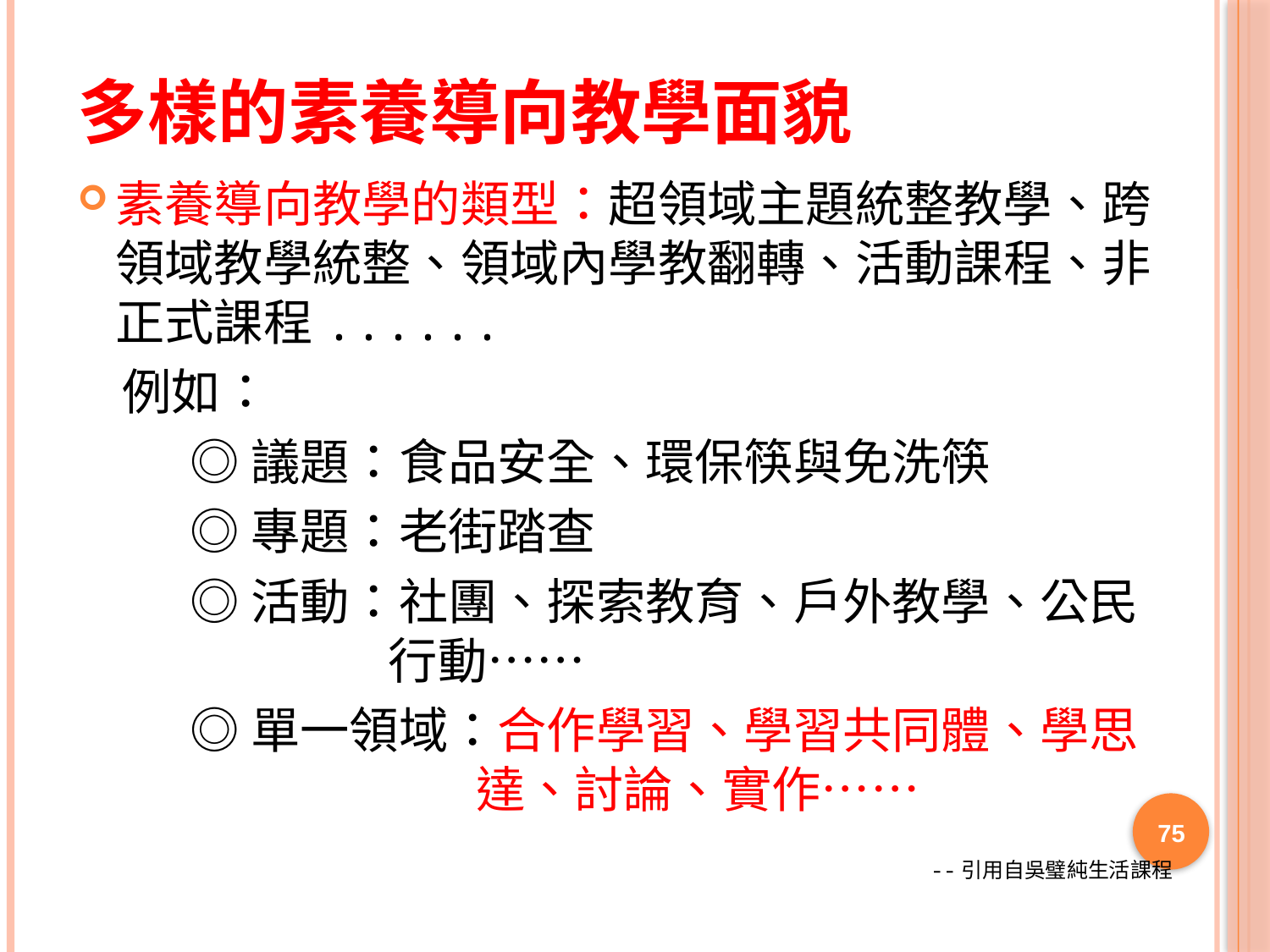

# 多樣的素養導向教學面貌
素養導向教學的類型：超領域主題統整教學、跨領域教學統整、領域內學教翻轉、活動課程、非正式課程......
   例如：
◎議題：食品安全、環保筷與免洗筷
◎專題：老街踏查
◎活動：社團、探索教育、戶外教學、公民行動……
◎單一領域：合作學習、學習共同體、學思達、討論、實作……
                         --引用自吳璧純生活課程
75